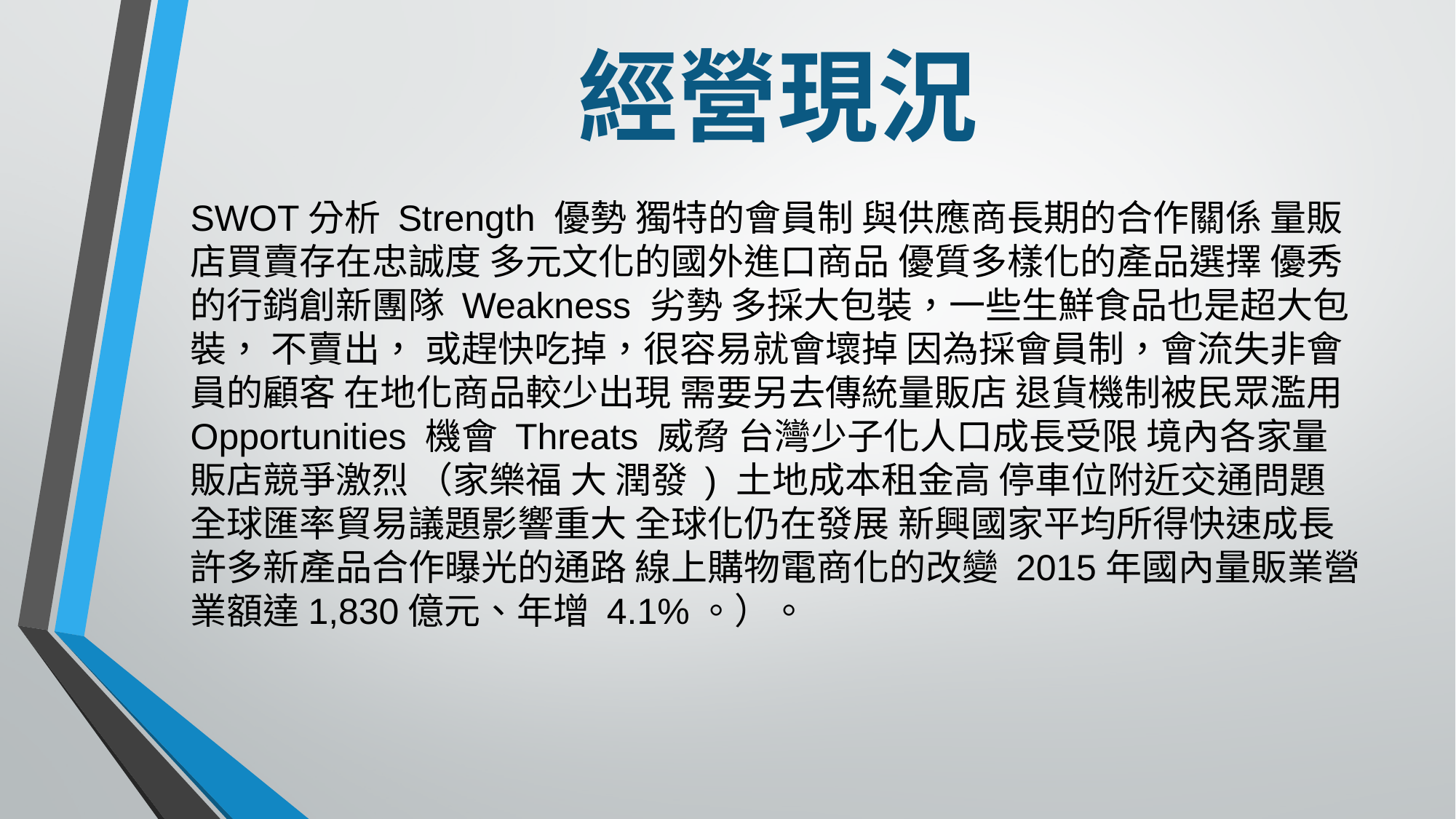

# 經營現況
SWOT分析 Strength 優勢 獨特的會員制 與供應商長期的合作關係 量販店買賣存在忠誠度 多元文化的國外進口商品 優質多樣化的產品選擇 優秀的行銷創新團隊 Weakness 劣勢 多採大包裝，一些生鮮食品也是超大包裝， 不賣出， 或趕快吃掉，很容易就會壞掉 因為採會員制，會流失非會員的顧客 在地化商品較少出現 需要另去傳統量販店 退貨機制被民眾濫用 Opportunities 機會 Threats 威脅 台灣少子化人口成長受限 境內各家量販店競爭激烈 （家樂福 大 潤發 ) 土地成本租金高 停車位附近交通問題 全球匯率貿易議題影響重大 全球化仍在發展 新興國家平均所得快速成長 許多新產品合作曝光的通路 線上購物電商化的改變 2015年國內量販業營業額達1,830億元、年增 4.1%。）。